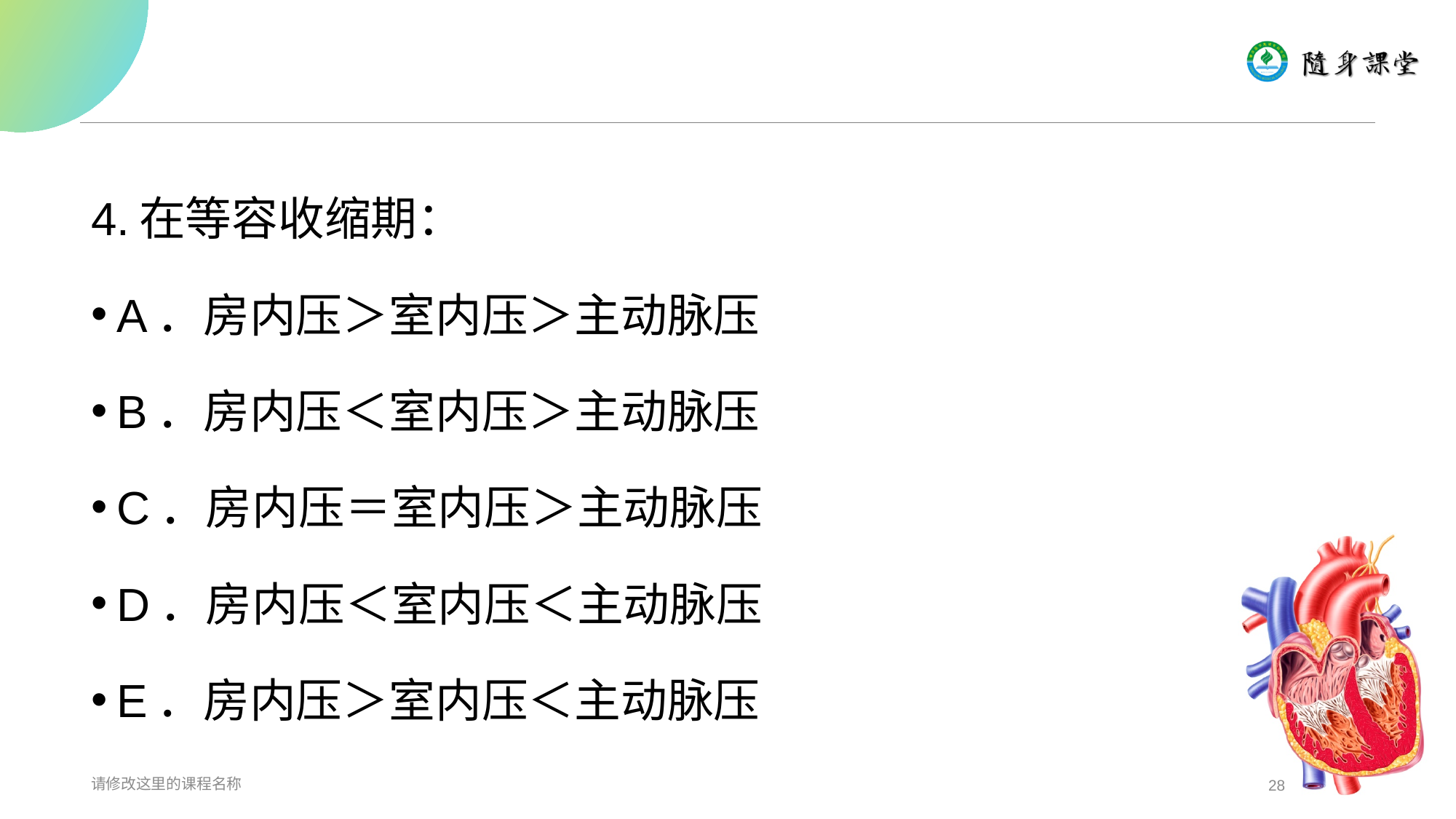

#
4.在等容收缩期：
A．房内压＞室内压＞主动脉压
B．房内压＜室内压＞主动脉压
C．房内压＝室内压＞主动脉压
D．房内压＜室内压＜主动脉压
E．房内压＞室内压＜主动脉压
请修改这里的课程名称
28